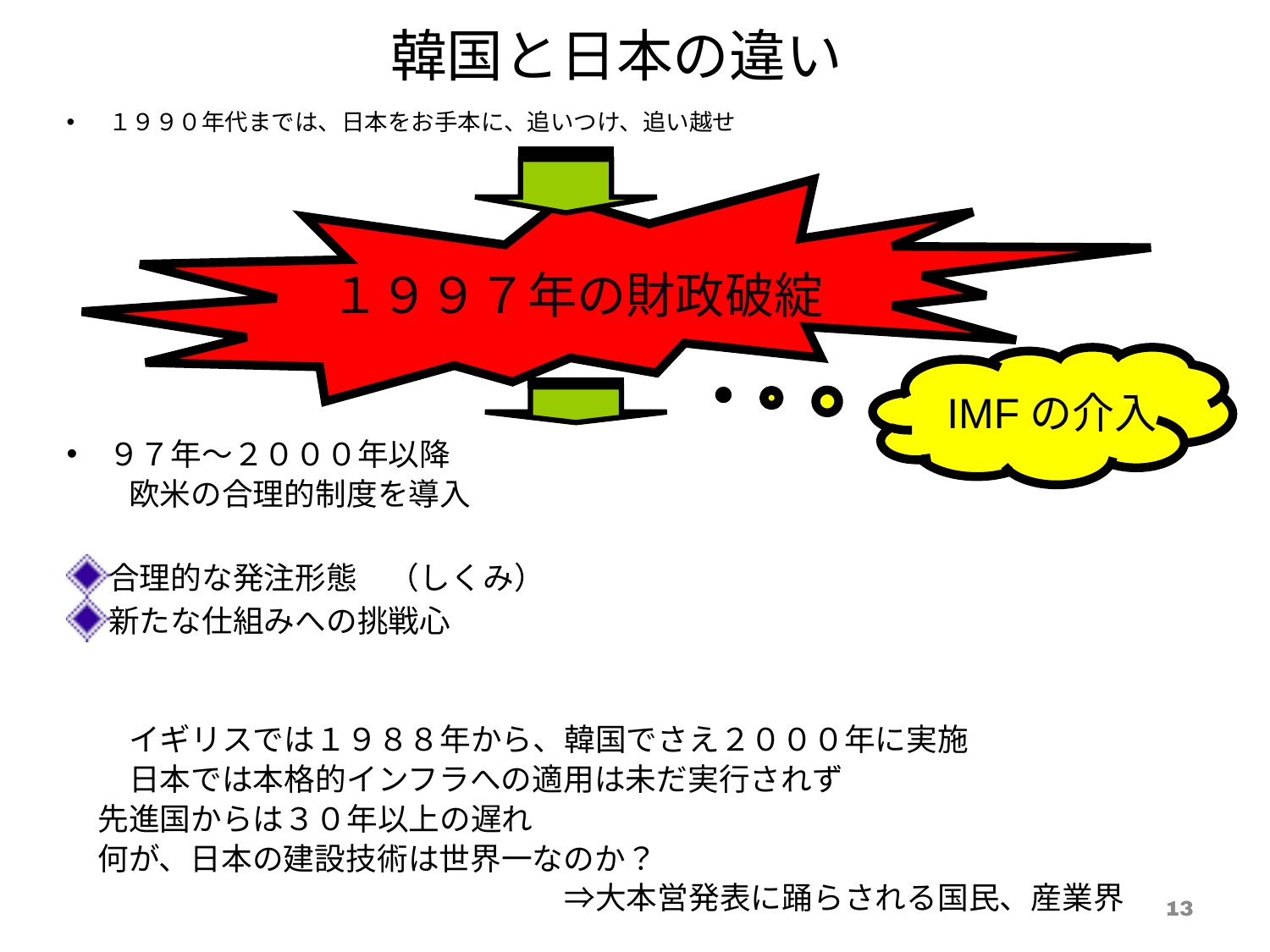

# 韓国と日本の違い

１９９０年代までは、日本をお手本に、追いつけ、追い越せ

９７年～２０００年以降
　　欧米の合理的制度を導入

合理的な発注形態　（しくみ）
新たな仕組みへの挑戦心

　　イギリスでは１９８８年から、韓国でさえ２０００年に実施
　　日本では本格的インフラへの適用は未だ実行されず
　先進国からは３０年以上の遅れ
　何が、日本の建設技術は世界一なのか？
　　　　　　　　　　　　　　　　⇒大本営発表に踊らされる国民、産業界
１９９７年の財政破綻

IMFの介入
13